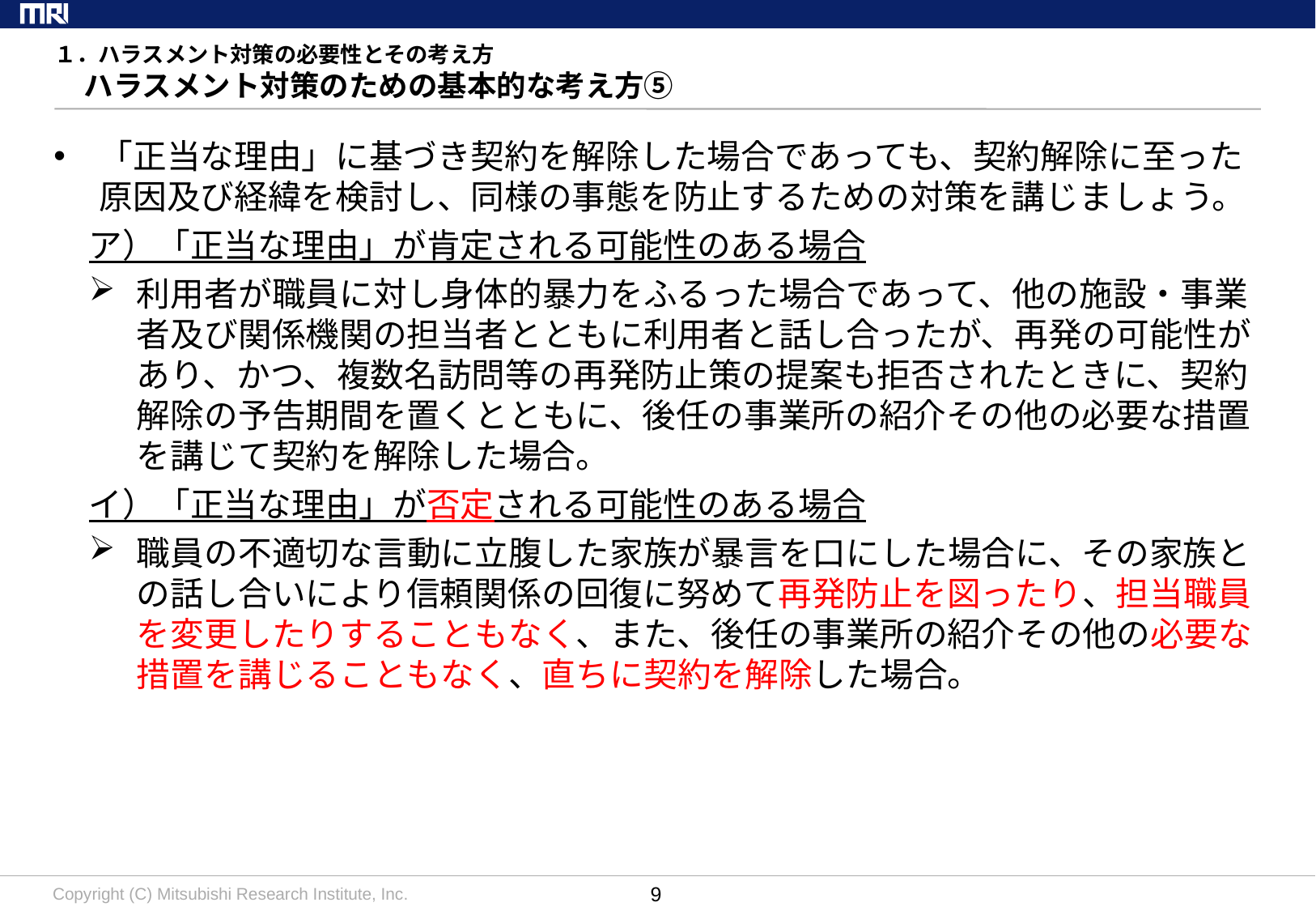

# １．ハラスメント対策の必要性とその考え方 　ハラスメント対策のための基本的な考え方⑤
「正当な理由」に基づき契約を解除した場合であっても、契約解除に至った原因及び経緯を検討し、同様の事態を防止するための対策を講じましょう。
ア）「正当な理由」が肯定される可能性のある場合
利用者が職員に対し身体的暴力をふるった場合であって、他の施設・事業者及び関係機関の担当者とともに利用者と話し合ったが、再発の可能性があり、かつ、複数名訪問等の再発防止策の提案も拒否されたときに、契約解除の予告期間を置くとともに、後任の事業所の紹介その他の必要な措置を講じて契約を解除した場合。
イ）「正当な理由」が否定される可能性のある場合
職員の不適切な言動に立腹した家族が暴言を口にした場合に、その家族との話し合いにより信頼関係の回復に努めて再発防止を図ったり、担当職員を変更したりすることもなく、また、後任の事業所の紹介その他の必要な措置を講じることもなく、直ちに契約を解除した場合。